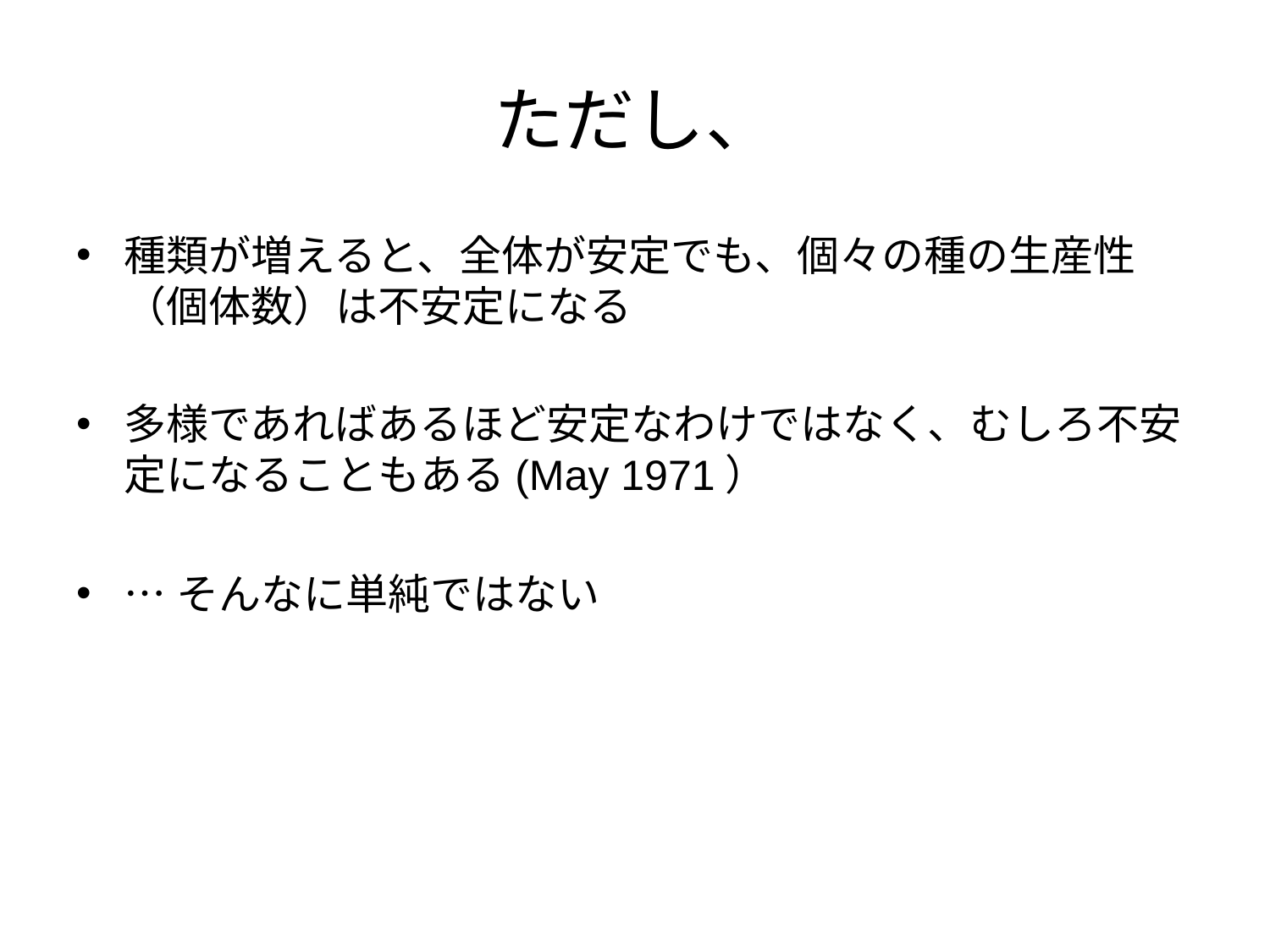

# ただし、
種類が増えると、全体が安定でも、個々の種の生産性（個体数）は不安定になる

多様であればあるほど安定なわけではなく、むしろ不安定になることもある(May 1971）

…そんなに単純ではない